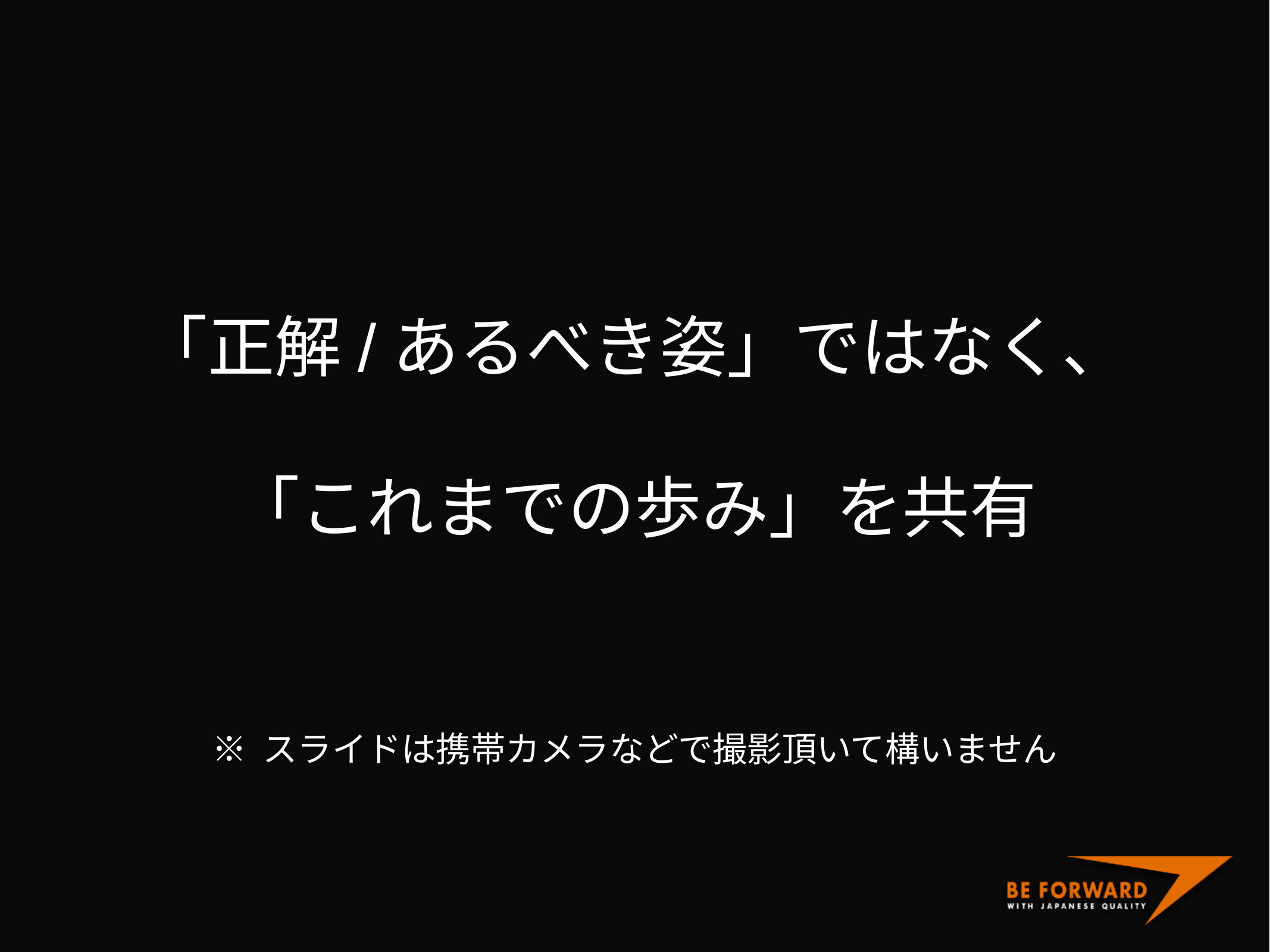

# 「正解/あるべき姿」ではなく、 「これまでの歩み」を共有
※ スライドは携帯カメラなどで撮影頂いて構いません